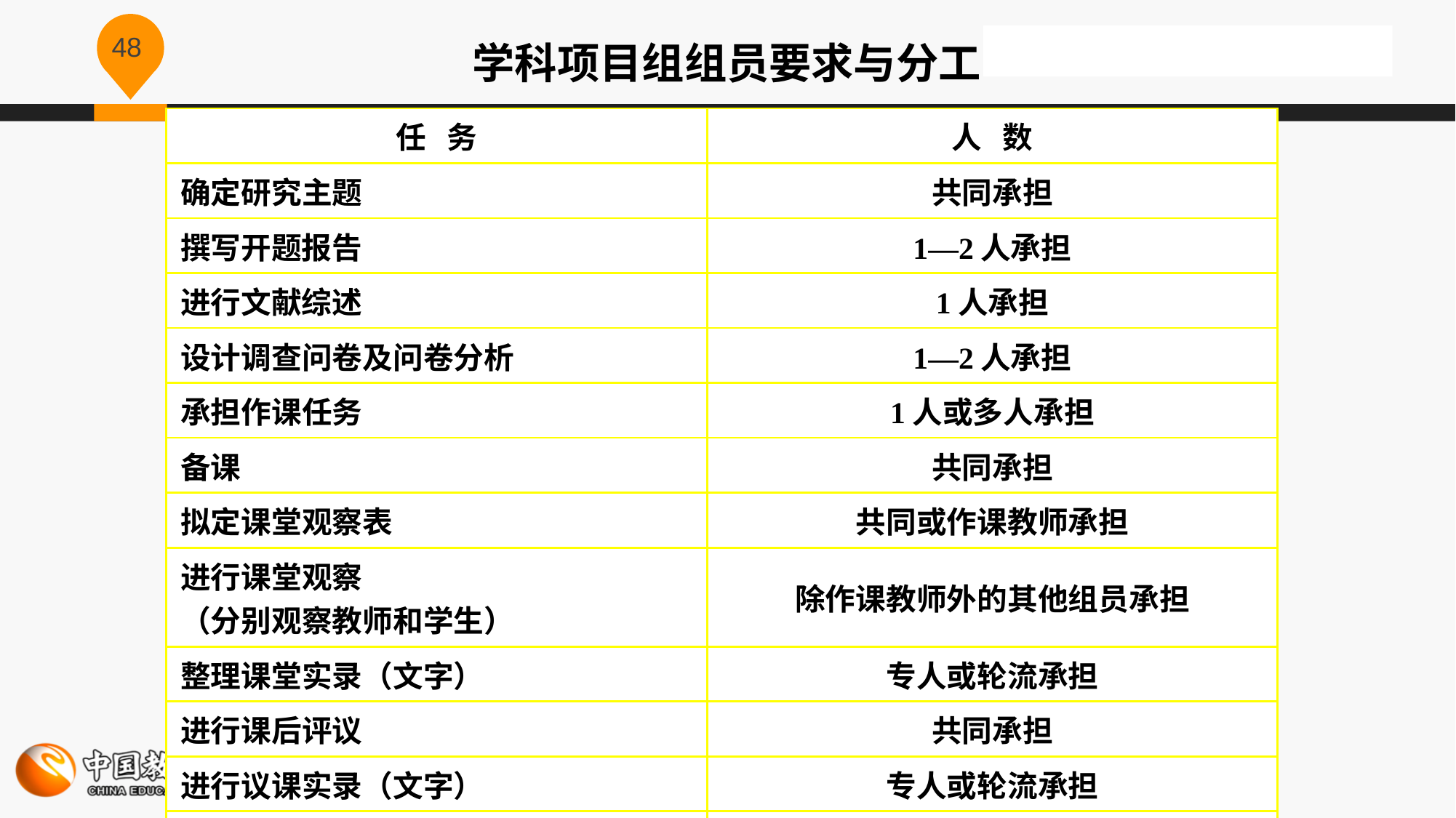

学科项目组组员要求与分工
| 任 务 | 人 数 |
| --- | --- |
| 确定研究主题 | 共同承担 |
| 撰写开题报告 | 1—2人承担 |
| 进行文献综述 | 1人承担 |
| 设计调查问卷及问卷分析 | 1—2人承担 |
| 承担作课任务 | 1人或多人承担 |
| 备课 | 共同承担 |
| 拟定课堂观察表 | 共同或作课教师承担 |
| 进行课堂观察 （分别观察教师和学生） | 除作课教师外的其他组员承担 |
| 整理课堂实录（文字） | 专人或轮流承担 |
| 进行课后评议 | 共同承担 |
| 进行议课实录（文字） | 专人或轮流承担 |
| 撰写课例研究报告 | 1人承担 |
| 资料管理 | 1人承担 |